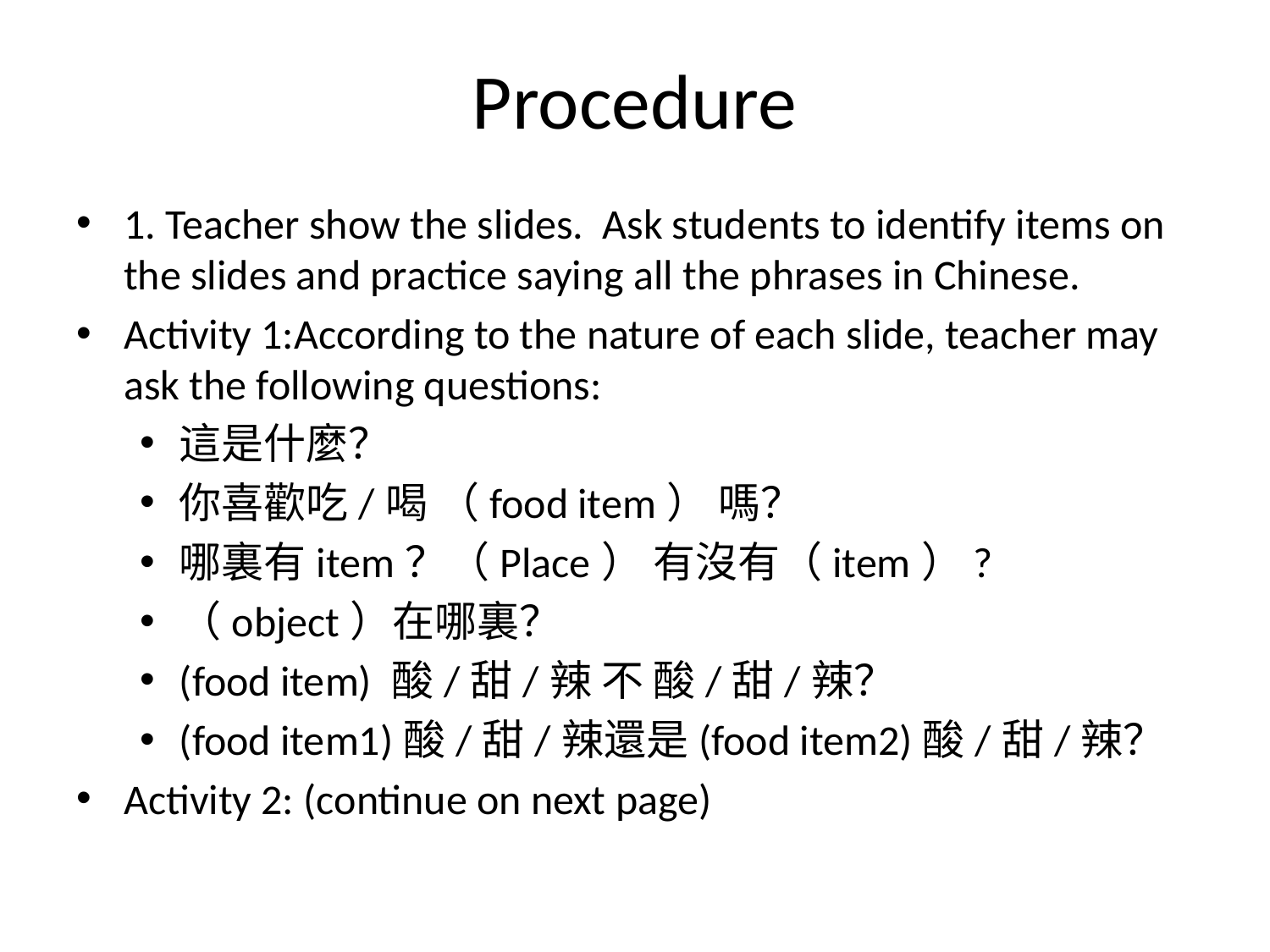

# Procedure
1. Teacher show the slides.  Ask students to identify items on the slides and practice saying all the phrases in Chinese.
Activity 1:According to the nature of each slide, teacher may ask the following questions:
這是什麼？
你喜歡吃/喝 （food item） 嗎？
哪裏有item？（Place） 有沒有（item）?
（object）在哪裏？
(food item) 酸/甜/辣 不 酸/甜/辣？
(food item1)酸/甜/辣還是(food item2)酸/甜/辣？
Activity 2: (continue on next page)